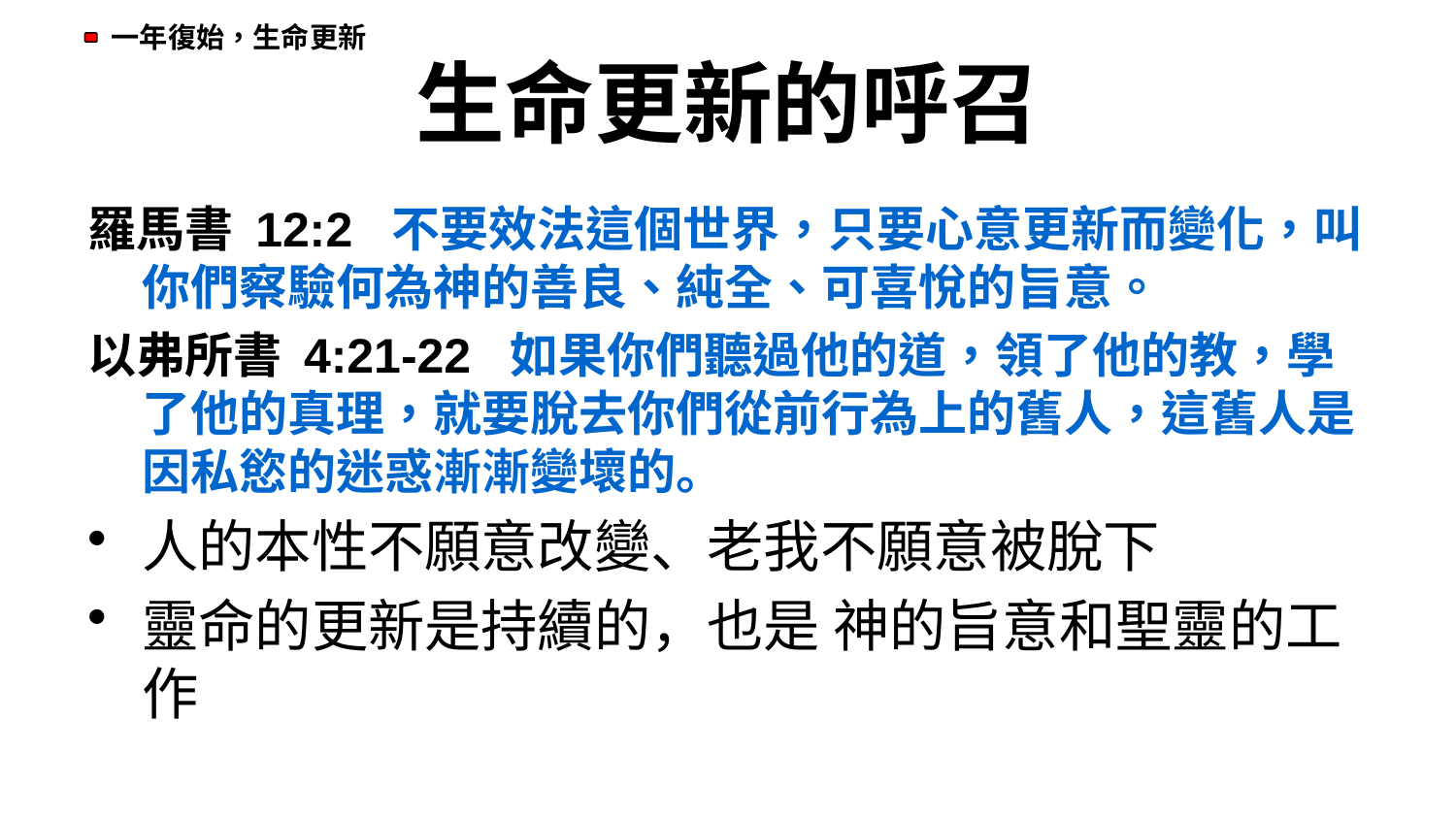

# 生命更新的呼召
羅馬書 12:2  不要效法這個世界，只要心意更新而變化，叫你們察驗何為神的善良、純全、可喜悅的旨意。
以弗所書 4:21-22  如果你們聽過他的道，領了他的教，學了他的真理，就要脫去你們從前行為上的舊人，這舊人是因私慾的迷惑漸漸變壞的。
人的本性不願意改變、老我不願意被脫下
靈命的更新是持續的，也是 神的旨意和聖靈的工作